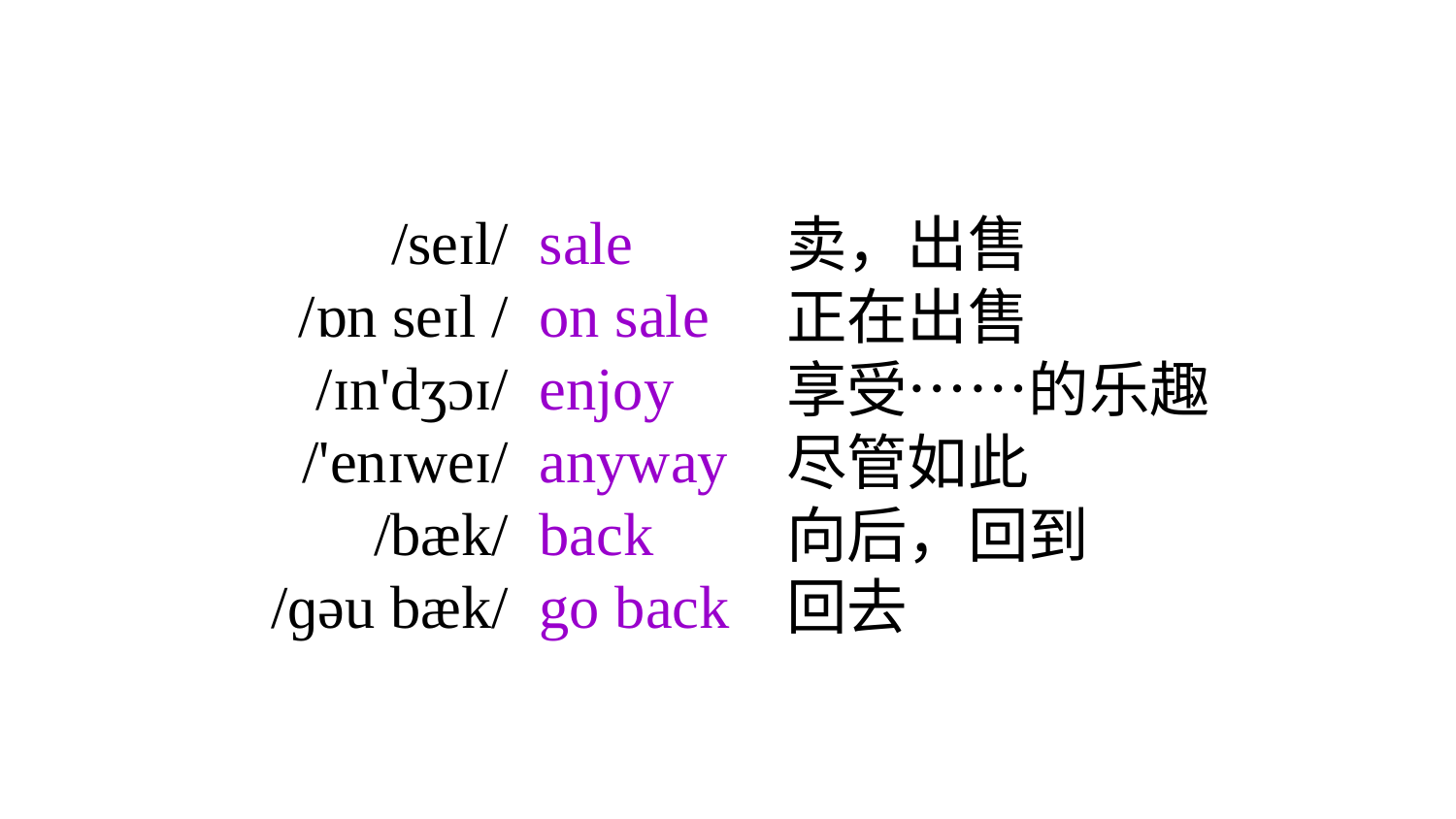

/seɪl/
/ɒn seɪl /
/ɪn'dʒɔɪ/
/'enɪweɪ/
/bæk/
/ɡəu bæk/
sale
on sale
enjoy
anyway
back
go back
卖，出售
正在出售
享受……的乐趣
尽管如此
向后，回到
回去